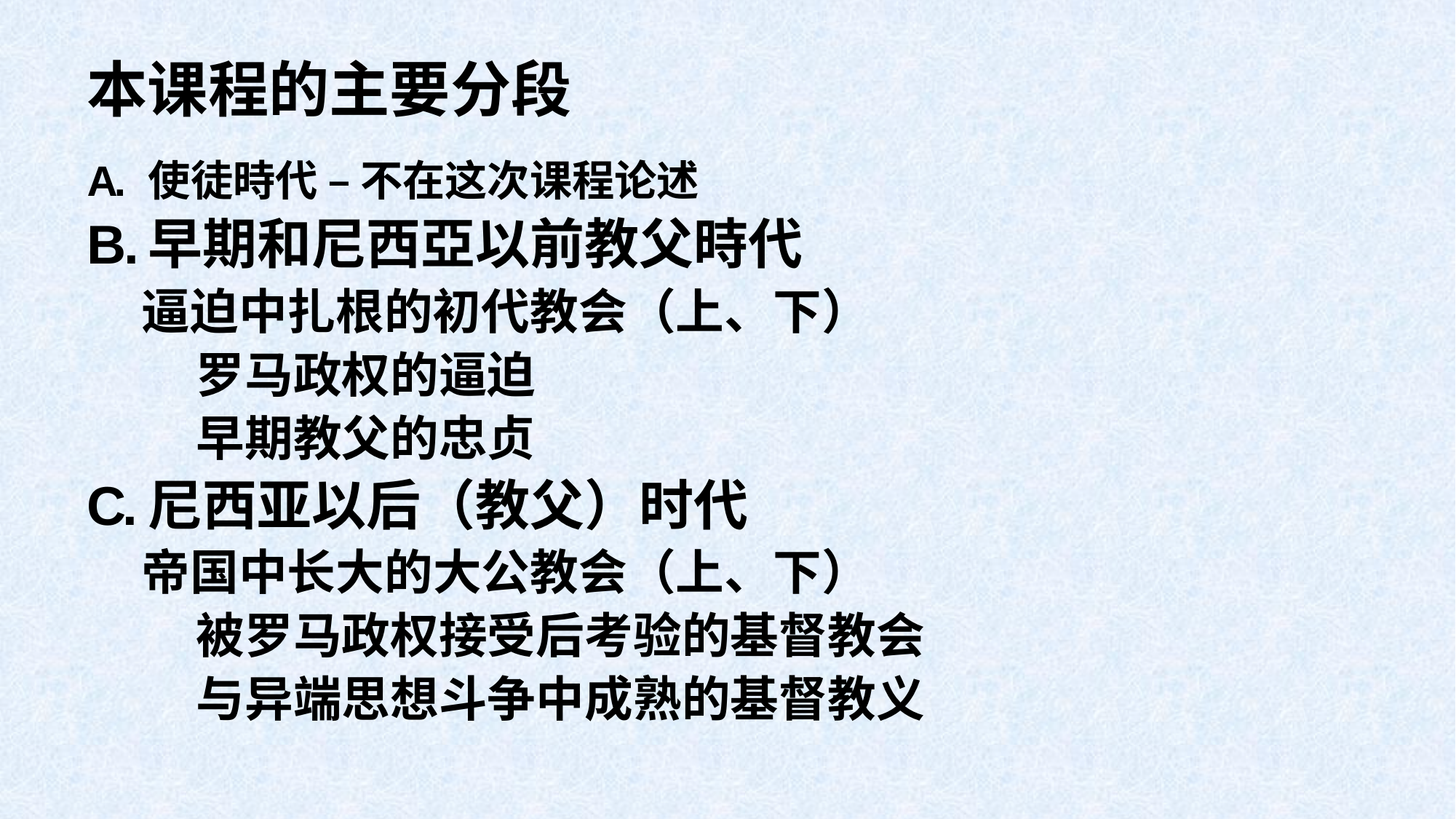

# 本课程的主要分段
使徒時代 – 不在这次课程论述
早期和尼西亞以前教父時代
逼迫中扎根的初代教会（上、下）
罗马政权的逼迫
早期教父的忠贞
尼西亚以后（教父）时代
帝国中长大的大公教会（上、下）
被罗马政权接受后考验的基督教会
与异端思想斗争中成熟的基督教义